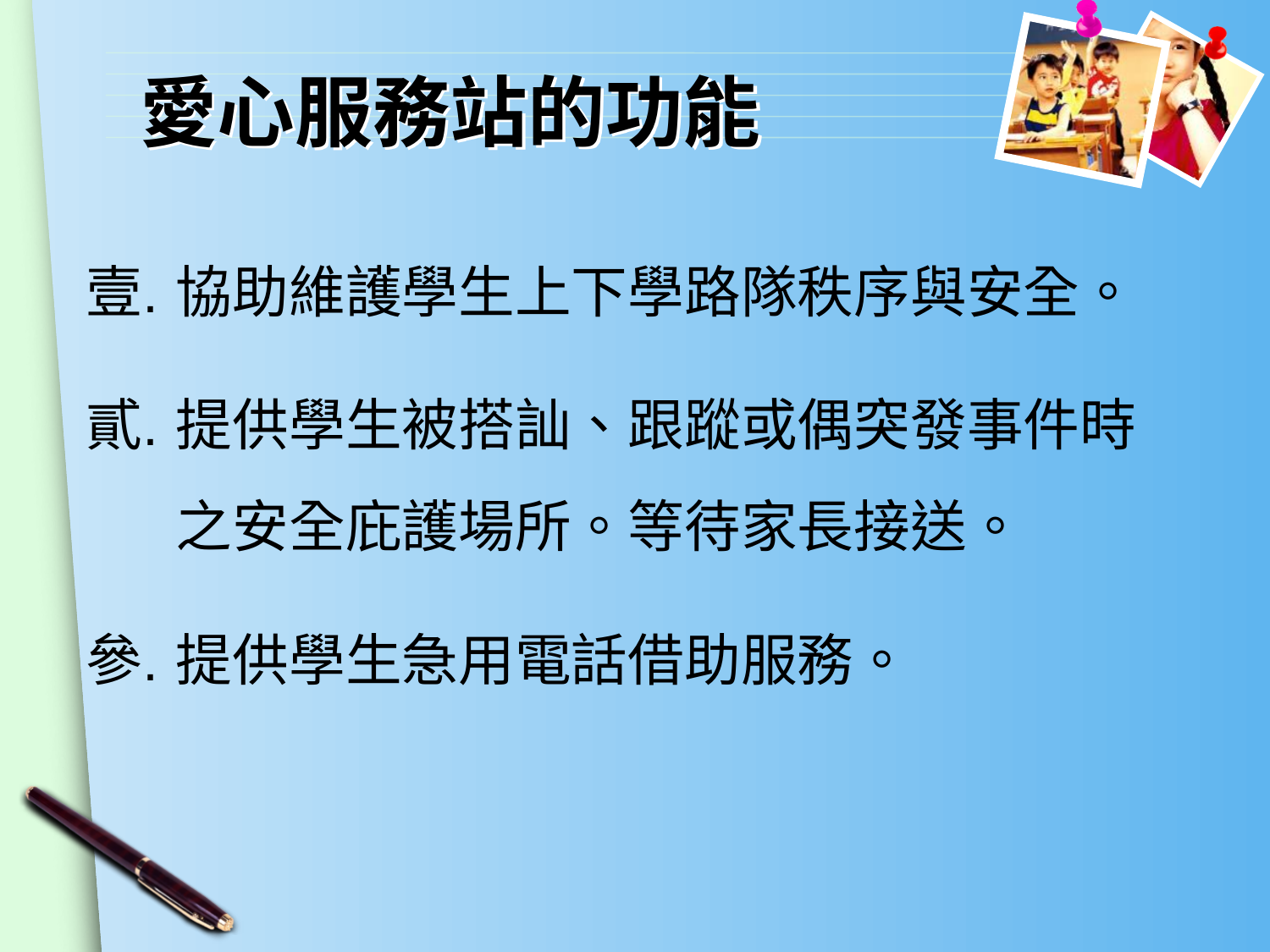

# 愛心服務站的功能
協助維護學生上下學路隊秩序與安全。
提供學生被搭訕、跟蹤或偶突發事件時之安全庇護場所。等待家長接送。
提供學生急用電話借助服務。